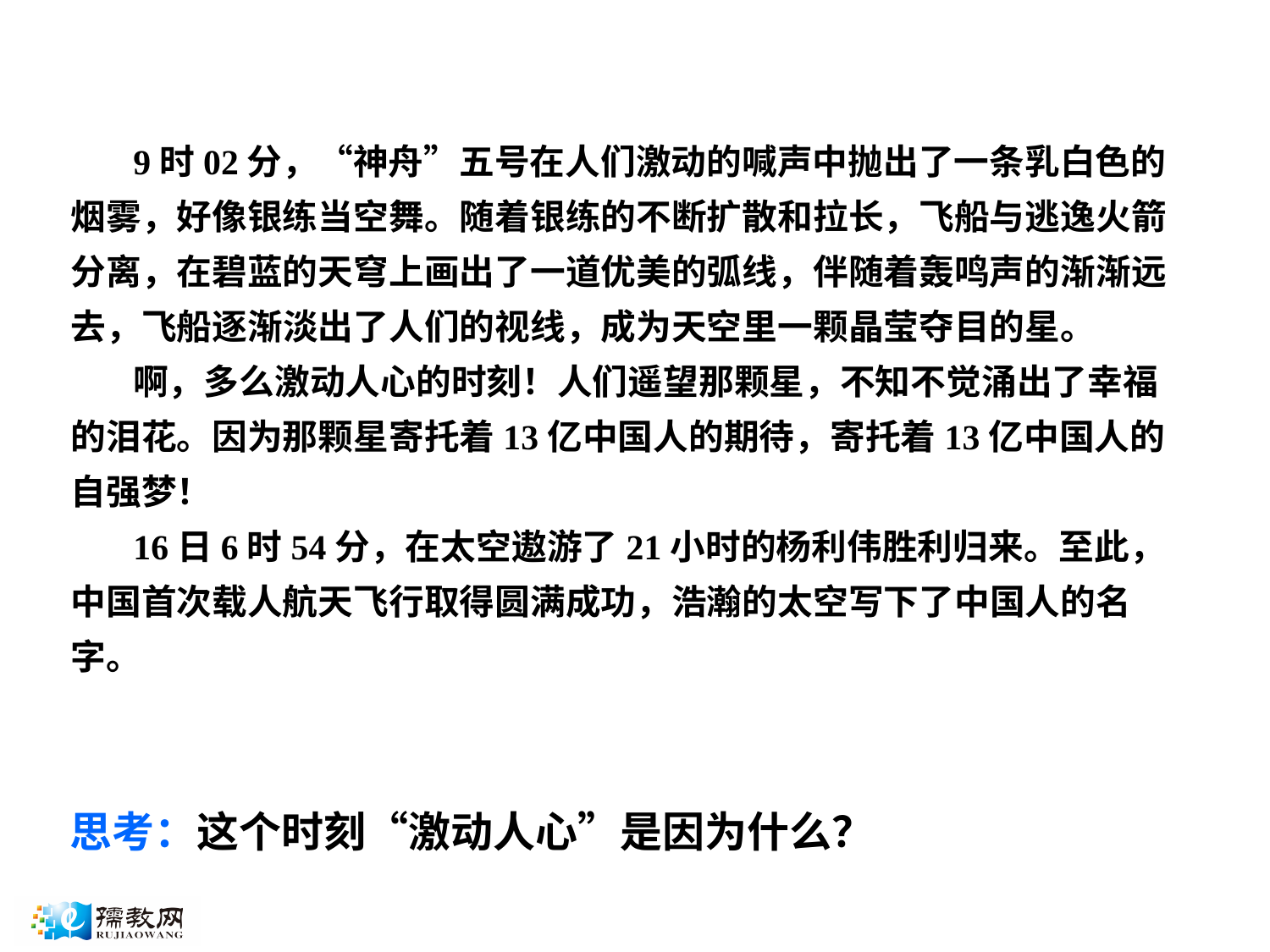

9时02分，“神舟”五号在人们激动的喊声中抛出了一条乳白色的烟雾，好像银练当空舞。随着银练的不断扩散和拉长，飞船与逃逸火箭分离，在碧蓝的天穹上画出了一道优美的弧线，伴随着轰鸣声的渐渐远去，飞船逐渐淡出了人们的视线，成为天空里一颗晶莹夺目的星。
啊，多么激动人心的时刻！人们遥望那颗星，不知不觉涌出了幸福的泪花。因为那颗星寄托着13亿中国人的期待，寄托着13亿中国人的自强梦！
16日6时54分，在太空遨游了21小时的杨利伟胜利归来。至此，中国首次载人航天飞行取得圆满成功，浩瀚的太空写下了中国人的名字。
思考：这个时刻“激动人心”是因为什么？